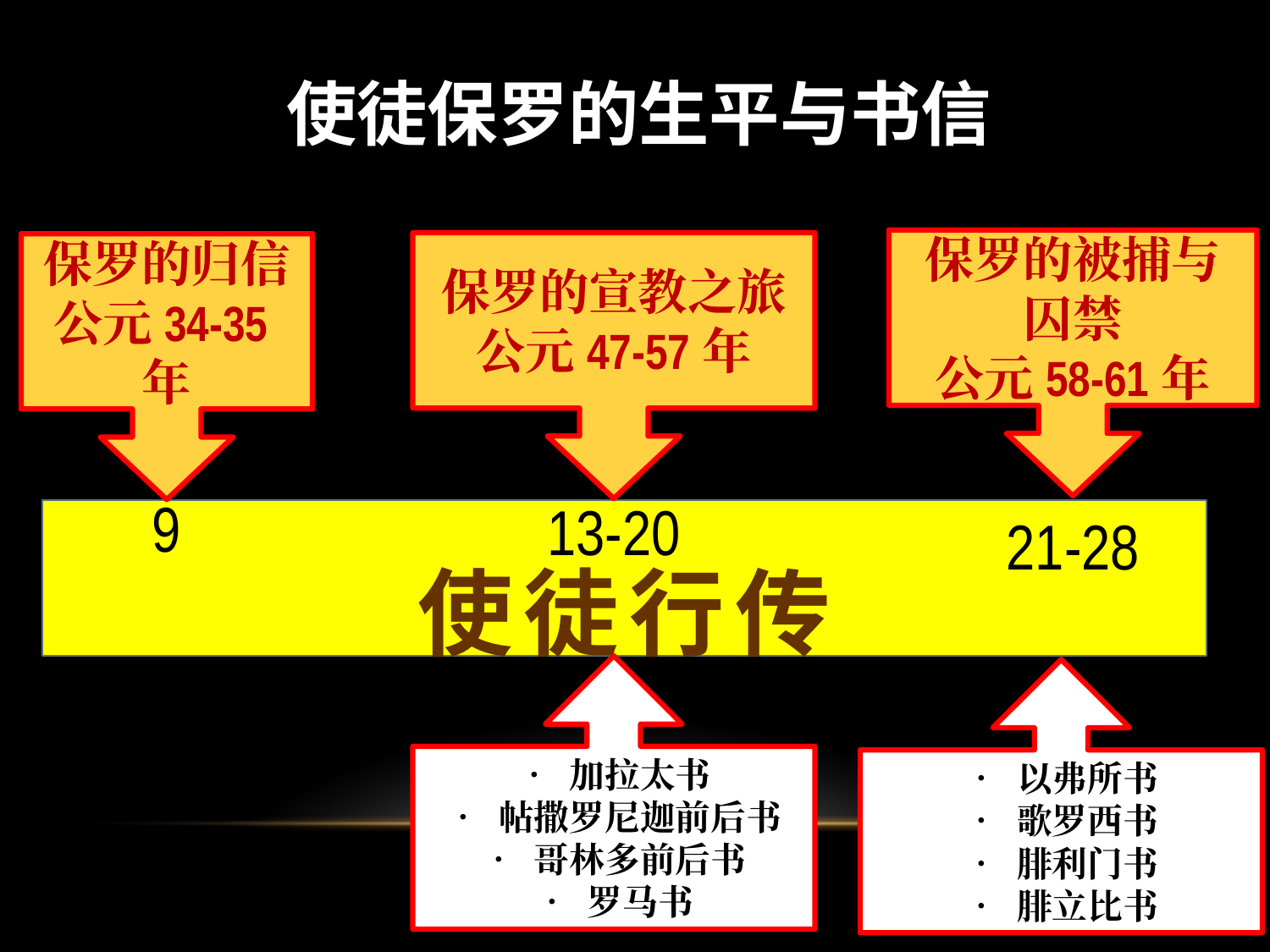

使徒保罗的生平与书信
保罗的被捕与囚禁
公元58-61年
保罗的宣教之旅
公元47-57年
保罗的归信
公元34-35年
9
13-20

21-28
使徒行传
• 加拉太书
• 帖撒罗尼迦前后书
• 哥林多前后书
• 罗马书
• 以弗所书
• 歌罗西书
• 腓利门书
• 腓立比书